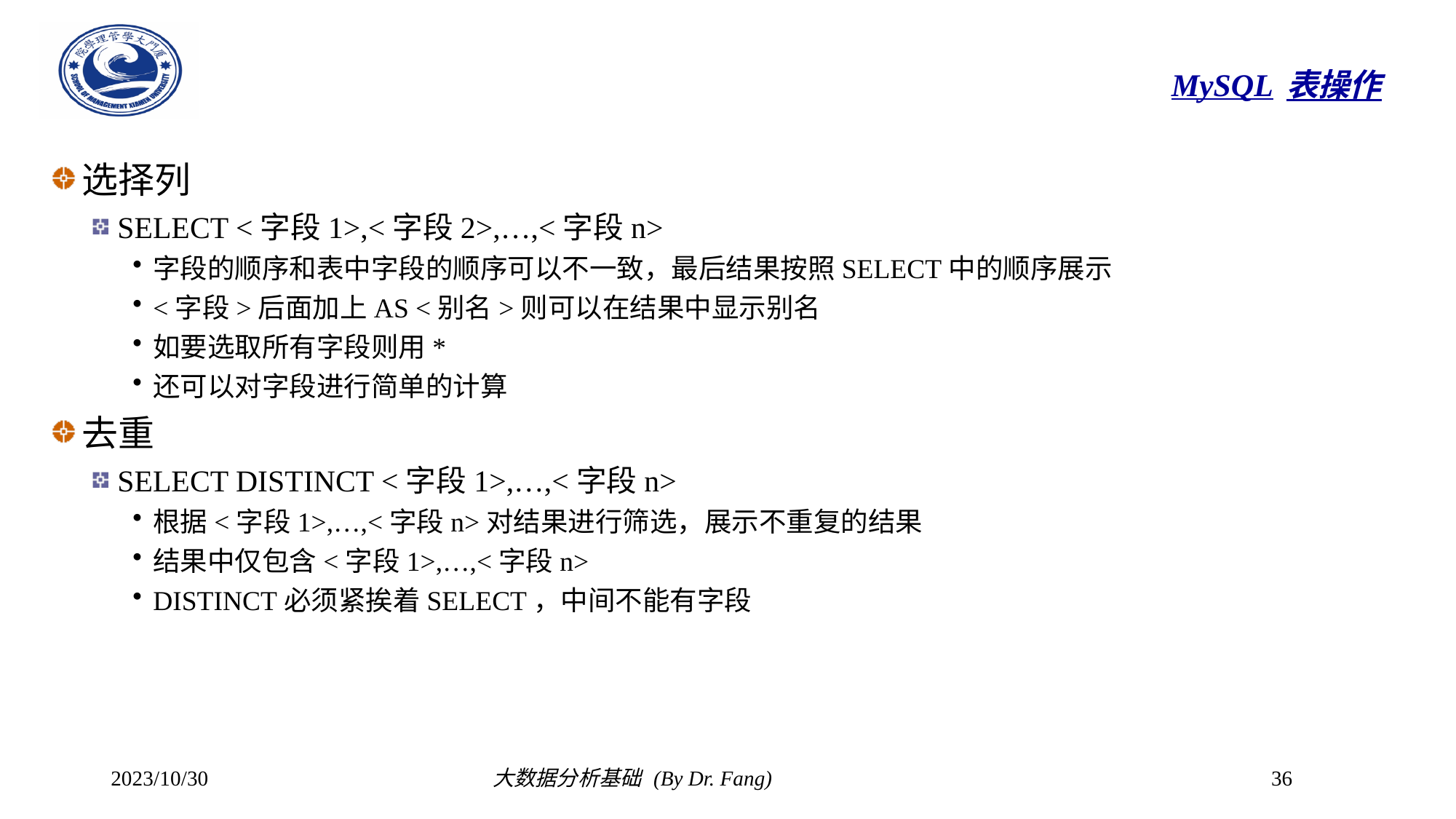

# MySQL表操作
选择列
SELECT <字段1>,<字段2>,…,<字段n>
字段的顺序和表中字段的顺序可以不一致，最后结果按照SELECT中的顺序展示
<字段>后面加上AS <别名>则可以在结果中显示别名
如要选取所有字段则用*
还可以对字段进行简单的计算
去重
SELECT DISTINCT <字段1>,…,<字段n>
根据<字段1>,…,<字段n>对结果进行筛选，展示不重复的结果
结果中仅包含<字段1>,…,<字段n>
DISTINCT必须紧挨着SELECT，中间不能有字段

2023/10/30
大数据分析基础 (By Dr. Fang)
36